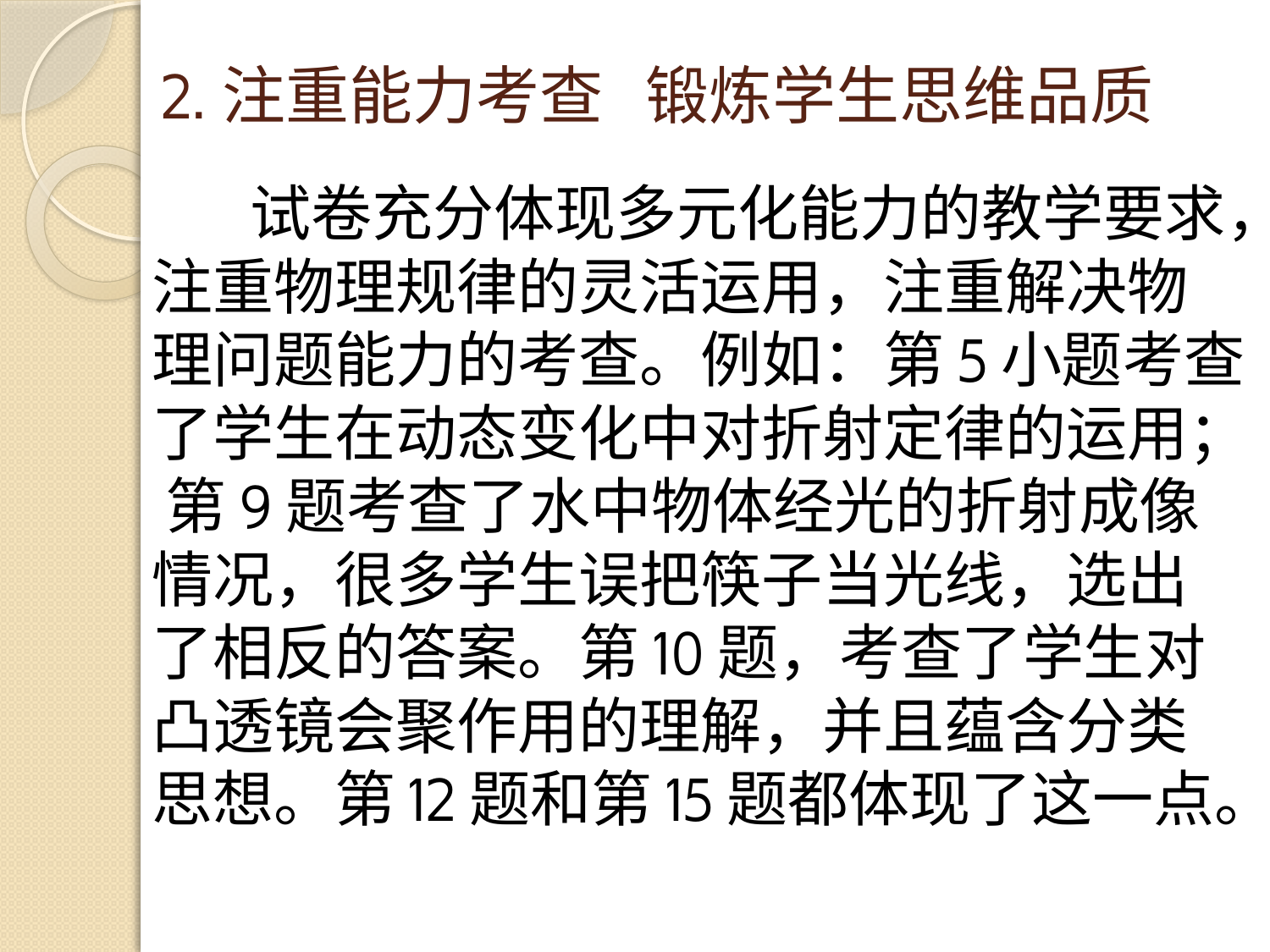

# 2.注重能力考查   锻炼学生思维品质
         试卷充分体现多元化能力的教学要求，注重物理规律的灵活运用，注重解决物理问题能力的考查。例如：第5小题考查了学生在动态变化中对折射定律的运用； 第9题考查了水中物体经光的折射成像情况，很多学生误把筷子当光线，选出了相反的答案。第10题，考查了学生对凸透镜会聚作用的理解，并且蕴含分类思想。第12题和第15题都体现了这一点。